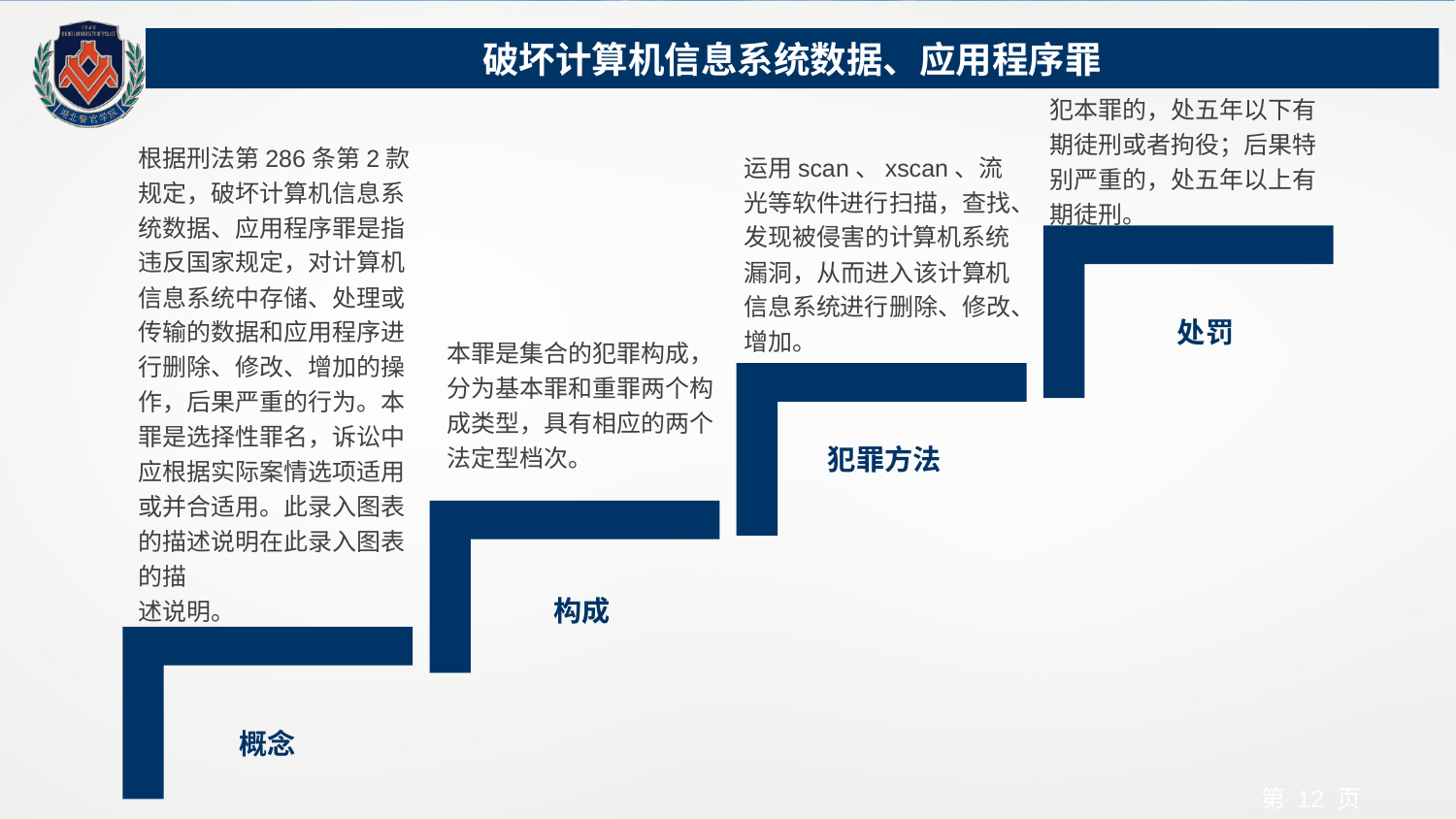

破坏计算机信息系统数据、应用程序罪
犯本罪的，处五年以下有期徒刑或者拘役；后果特别严重的，处五年以上有期徒刑。
根据刑法第286条第2款规定，破坏计算机信息系统数据、应用程序罪是指违反国家规定，对计算机信息系统中存储、处理或传输的数据和应用程序进行删除、修改、增加的操作，后果严重的行为。本罪是选择性罪名，诉讼中应根据实际案情选项适用或并合适用。此录入图表的描述说明在此录入图表的描
述说明。
运用scan、xscan、流光等软件进行扫描，查找、发现被侵害的计算机系统漏洞，从而进入该计算机信息系统进行删除、修改、增加。

处罚
本罪是集合的犯罪构成，分为基本罪和重罪两个构成类型，具有相应的两个法定型档次。

犯罪方法

构成

概念